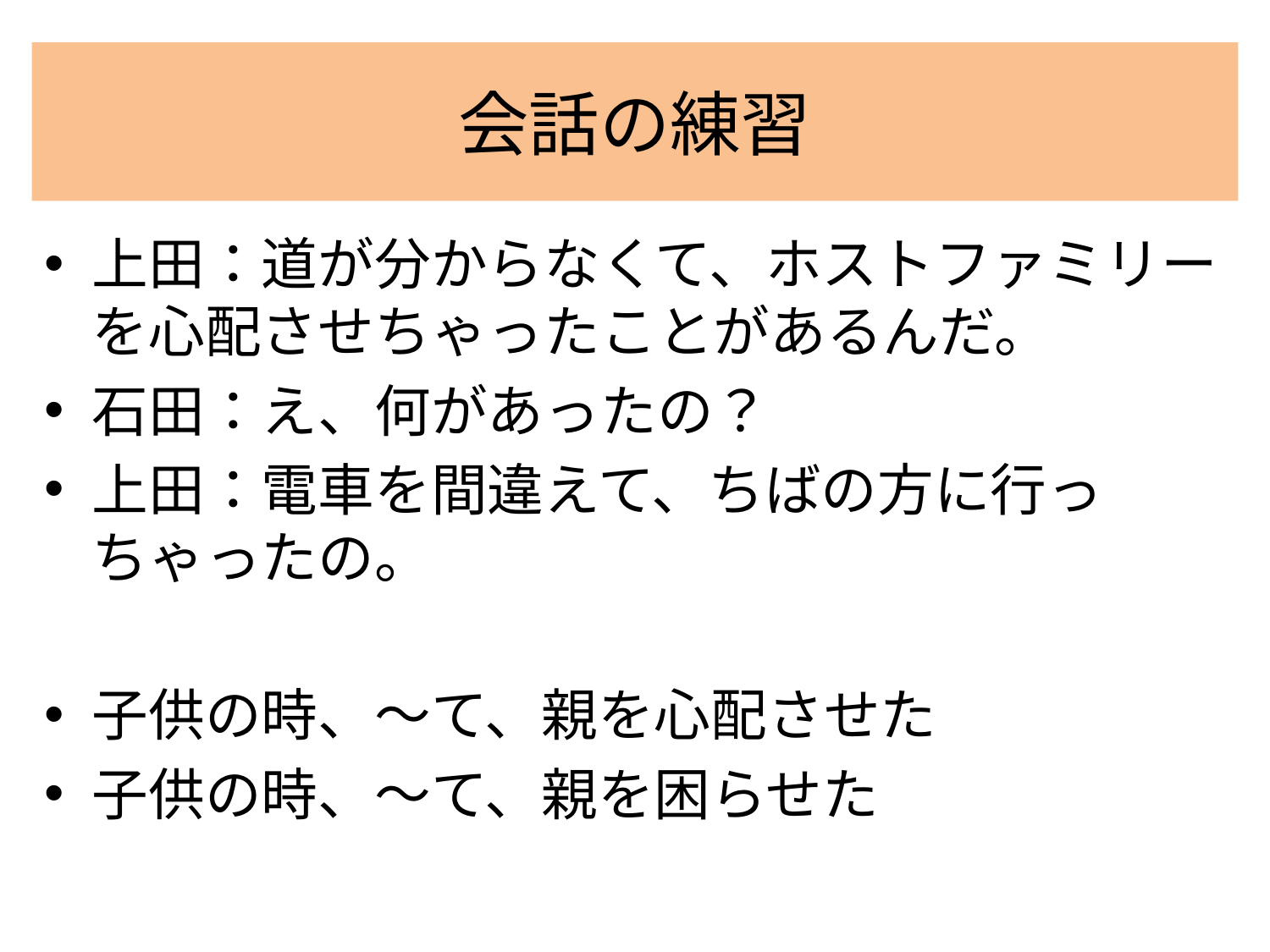

# 会話の練習
上田：道が分からなくて、ホストファミリーを心配させちゃったことがあるんだ。
石田：え、何があったの？
上田：電車を間違えて、ちばの方に行っちゃったの。

子供の時、〜て、親を心配させた
子供の時、〜て、親を困らせた